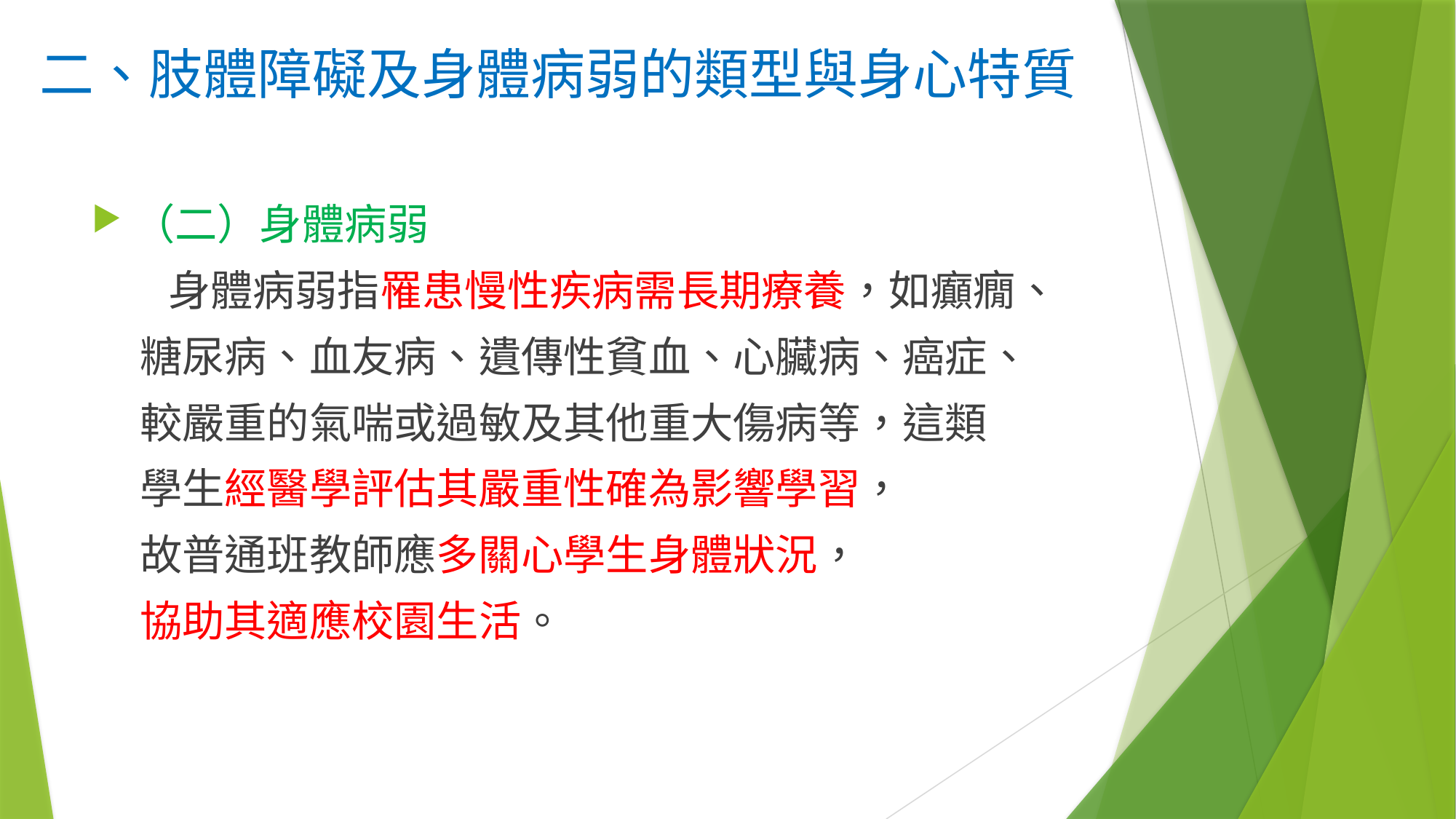

# 二、肢體障礙及身體病弱的類型與身心特質
（二）身體病弱
       身體病弱指罹患慢性疾病需長期療養，如癲癇、
    糖尿病、血友病、遺傳性貧血、心臟病、癌症、
    較嚴重的氣喘或過敏及其他重大傷病等，這類
    學生經醫學評估其嚴重性確為影響學習，
    故普通班教師應多關心學生身體狀況，
    協助其適應校園生活。